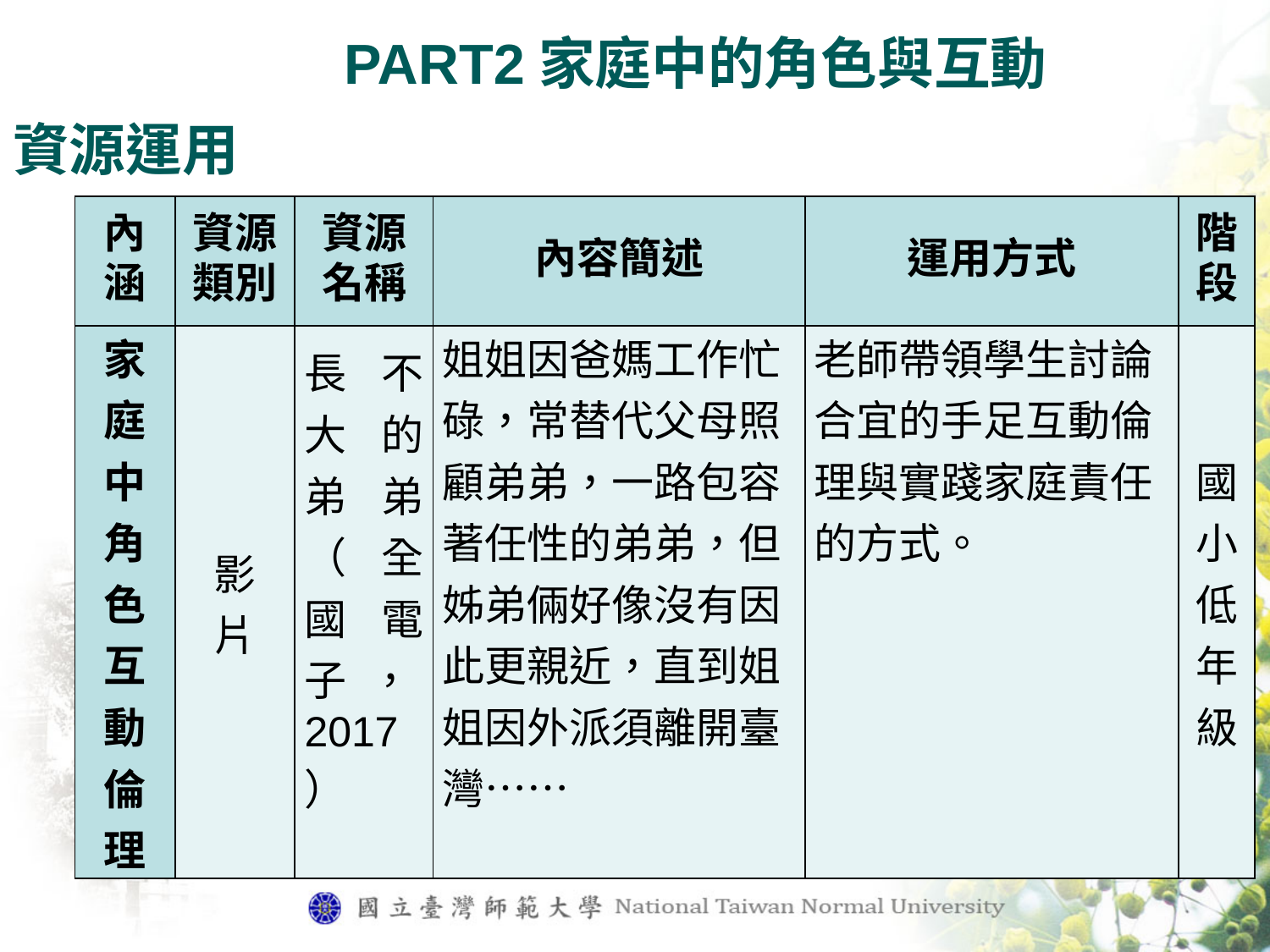

PART2家庭中的角色與互動
資源運用
| 內涵 | 資源類別 | 資源名稱 | 內容簡述 | 運用方式 | 階段 |
| --- | --- | --- | --- | --- | --- |
| 家 庭 中 角 色 互 動 倫 理 | 影 片 | 長不大的弟弟（全國電子，2017） | 姐姐因爸媽工作忙碌，常替代父母照顧弟弟，一路包容著任性的弟弟，但姊弟倆好像沒有因此更親近，直到姐姐因外派須離開臺灣…… | 老師帶領學生討論合宜的手足互動倫理與實踐家庭責任的方式。 | 國 小 低 年 級 |